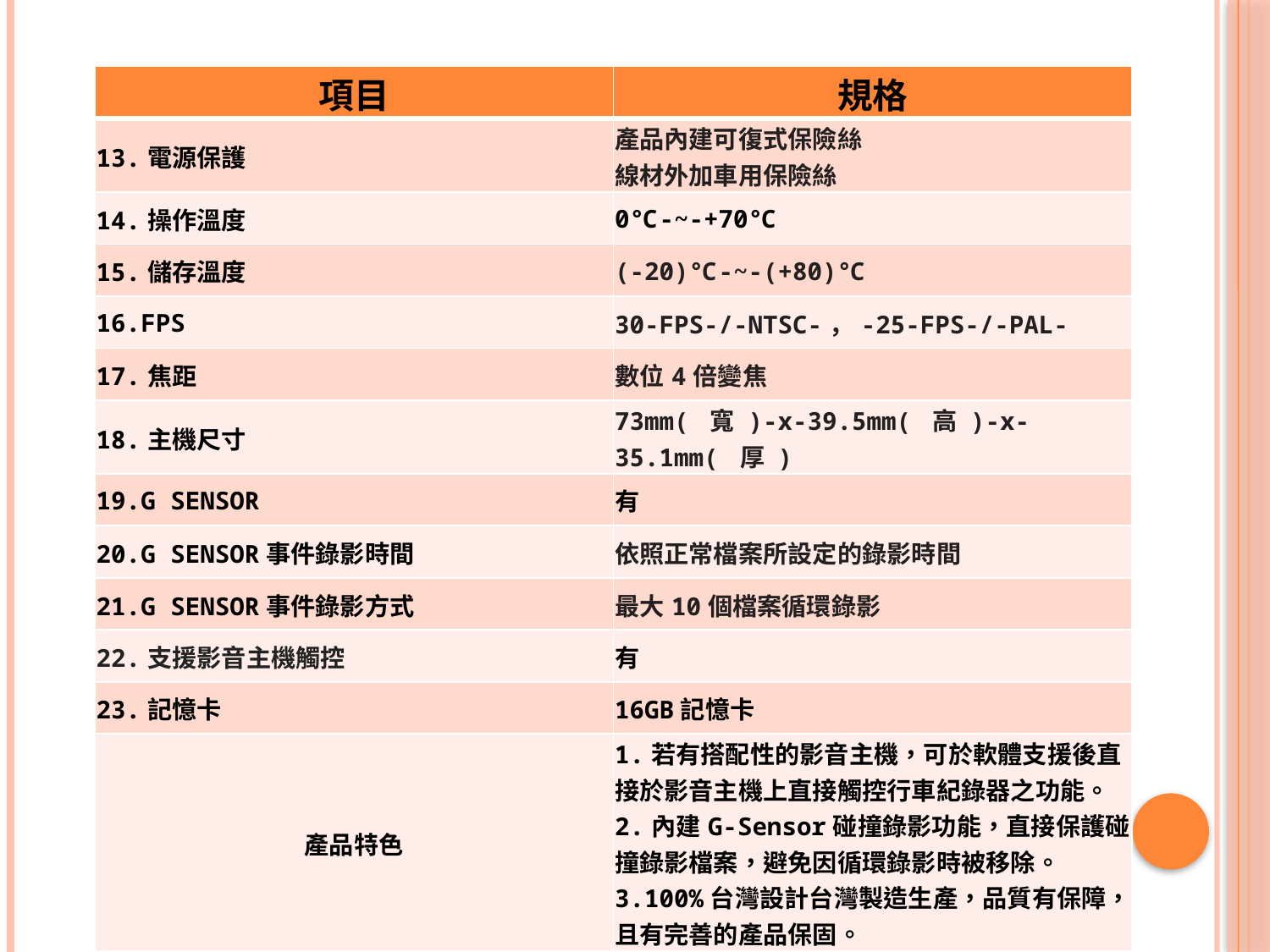

#
| 項目 | 規格 |
| --- | --- |
| 13.電源保護 | 產品內建可復式保險絲 線材外加車用保險絲 |
| 14.操作溫度 | 0℃-~-+70℃ |
| 15.儲存溫度 | (-20)℃-~-(+80)℃ |
| 16.FPS | 30-FPS-/-NTSC-，-25-FPS-/-PAL- |
| 17.焦距 | 數位4倍變焦 |
| 18.主機尺寸 | 73mm( 寬 )-x-39.5mm( 高 )-x-35.1mm( 厚 ) |
| 19.G SENSOR | 有 |
| 20.G SENSOR事件錄影時間 | 依照正常檔案所設定的錄影時間 |
| 21.G SENSOR事件錄影方式 | 最大10個檔案循環錄影 |
| 22.支援影音主機觸控 | 有 |
| 23.記憶卡 | 16GB記憶卡 |
| 產品特色 | 1.若有搭配性的影音主機，可於軟體支援後直接於影音主機上直接觸控行車紀錄器之功能。 2.內建G-Sensor碰撞錄影功能，直接保護碰撞錄影檔案，避免因循環錄影時被移除。 3.100%台灣設計台灣製造生產，品質有保障，且有完善的產品保固。 |